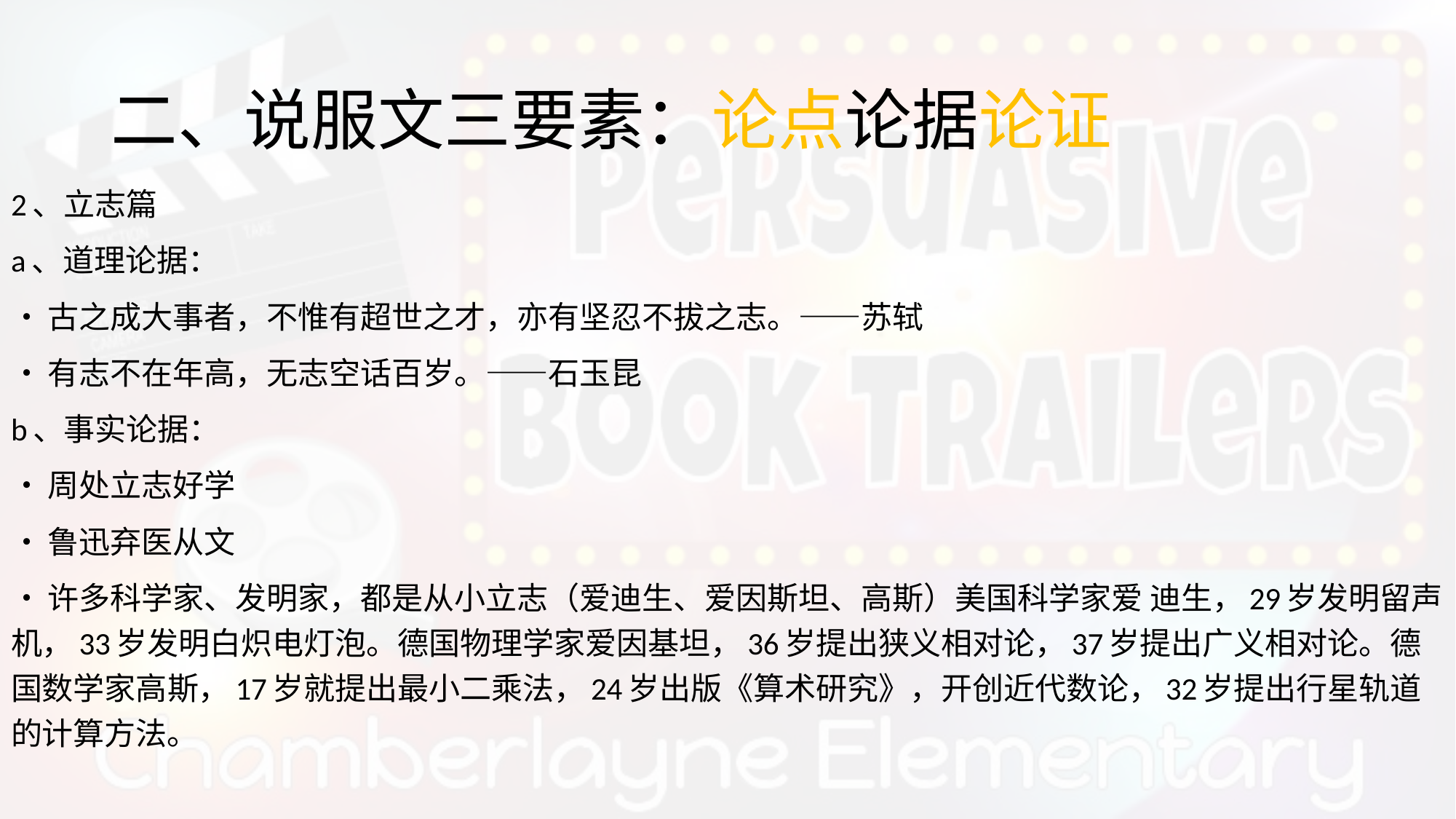

# 二、说服文三要素：论点论据论证

2、立志篇
a、道理论据：
•古之成大事者，不惟有超世之才，亦有坚忍不拔之志。——苏轼
•有志不在年高，无志空话百岁。——石玉昆
b、事实论据：
•周处立志好学
•鲁迅弃医从文
•许多科学家、发明家，都是从小立志（爱迪生、爱因斯坦、高斯）美国科学家爱 迪生，29岁发明留声机，33岁发明白炽电灯泡。德国物理学家爱因基坦，36岁提出狭义相对论，37岁提出广义相对论。德国数学家高斯，17岁就提出最小二乘法，24岁出版《算术研究》，开创近代数论，32岁提出行星轨道的计算方法。